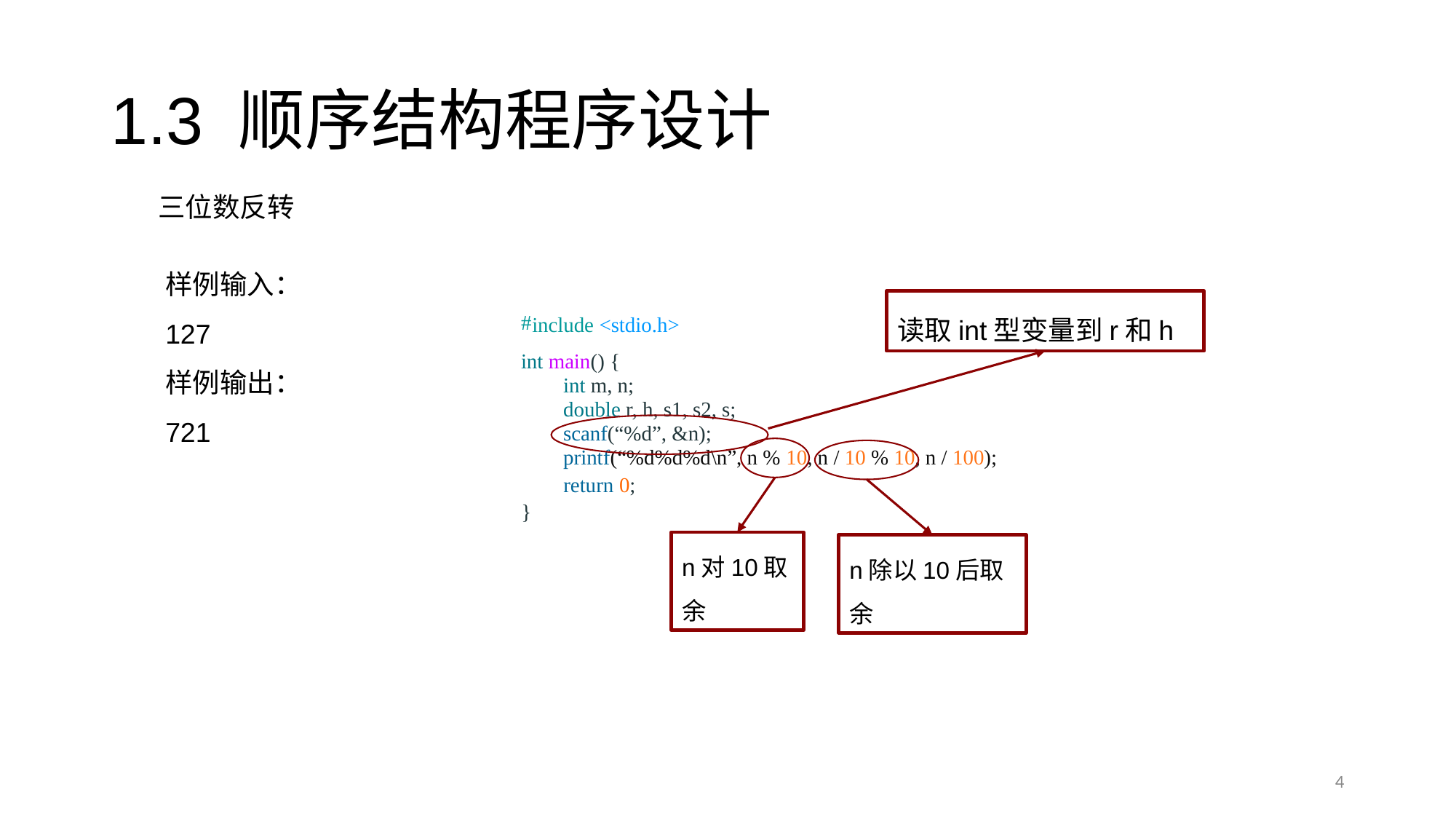

# 1.3 顺序结构程序设计
三位数反转
样例输入：
127
样例输出：
721
读取int型变量到r和h

include <stdio.h>
#
int main() {
        int m, n;
        double r, h, s1, s2, s;
        scanf(“%d”, &n);
        printf(“%d%d%d\n”, n % 10, n / 10 % 10, n / 100);
        return 0;
}

n对10取余

n除以10后取余
4